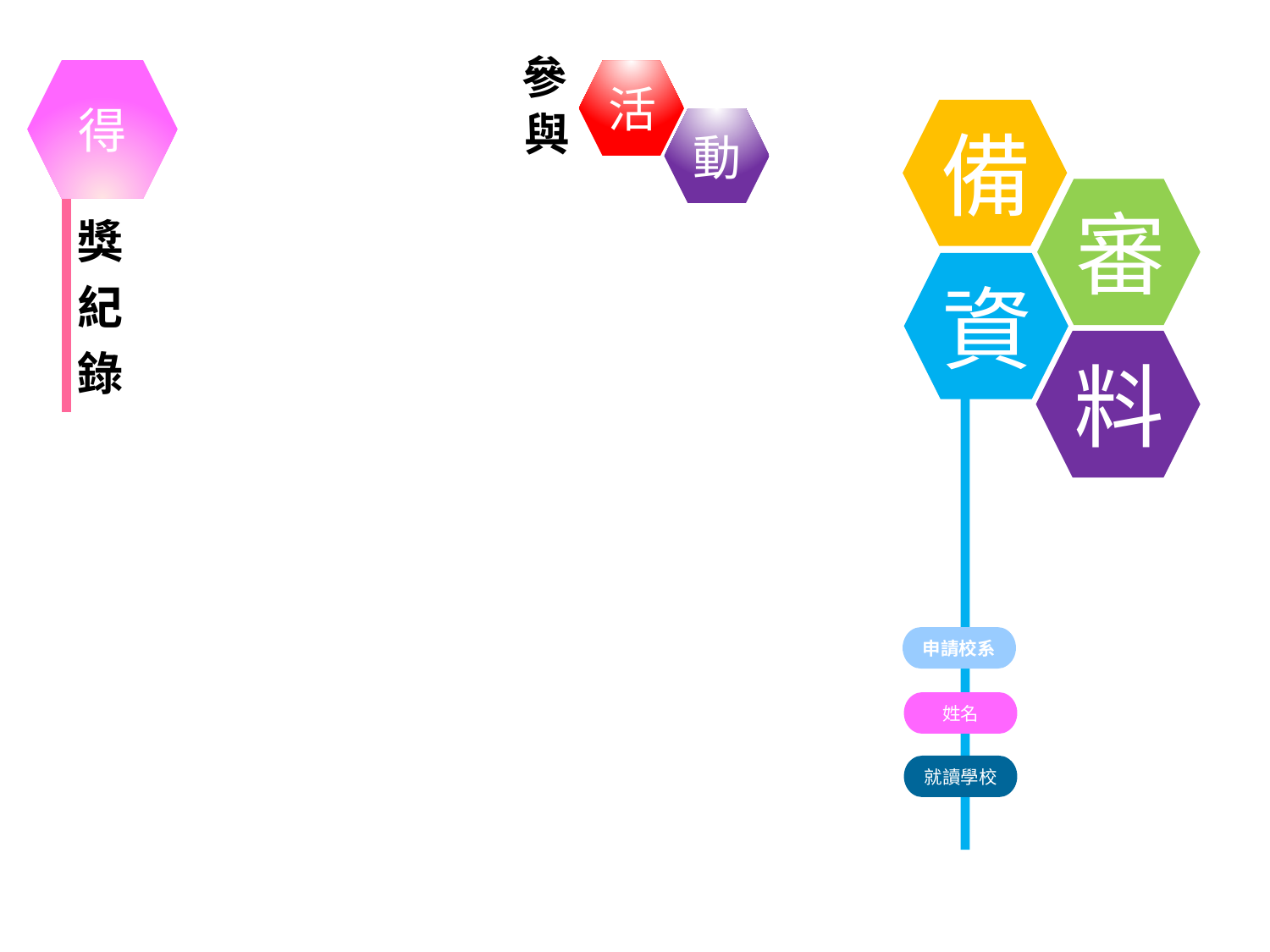

|  |  |  |
| --- | --- | --- |
參
得
活
與
備
動
| 獎 紀 錄 |
| --- |
審

資
料

申請校系
姓名
就讀學校